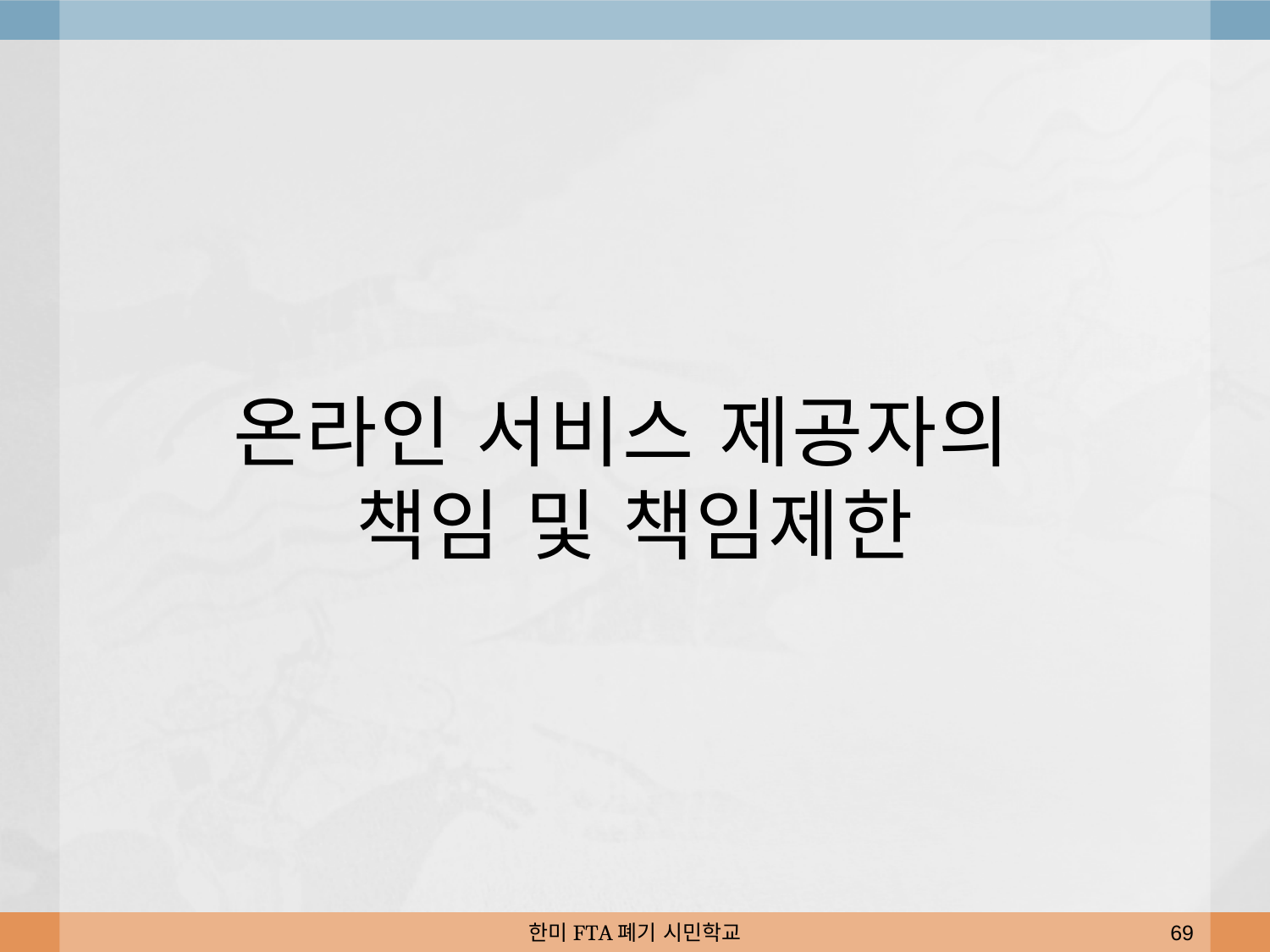

# 온라인 서비스 제공자의 책임 및 책임제한
한미FTA폐기 시민학교
69